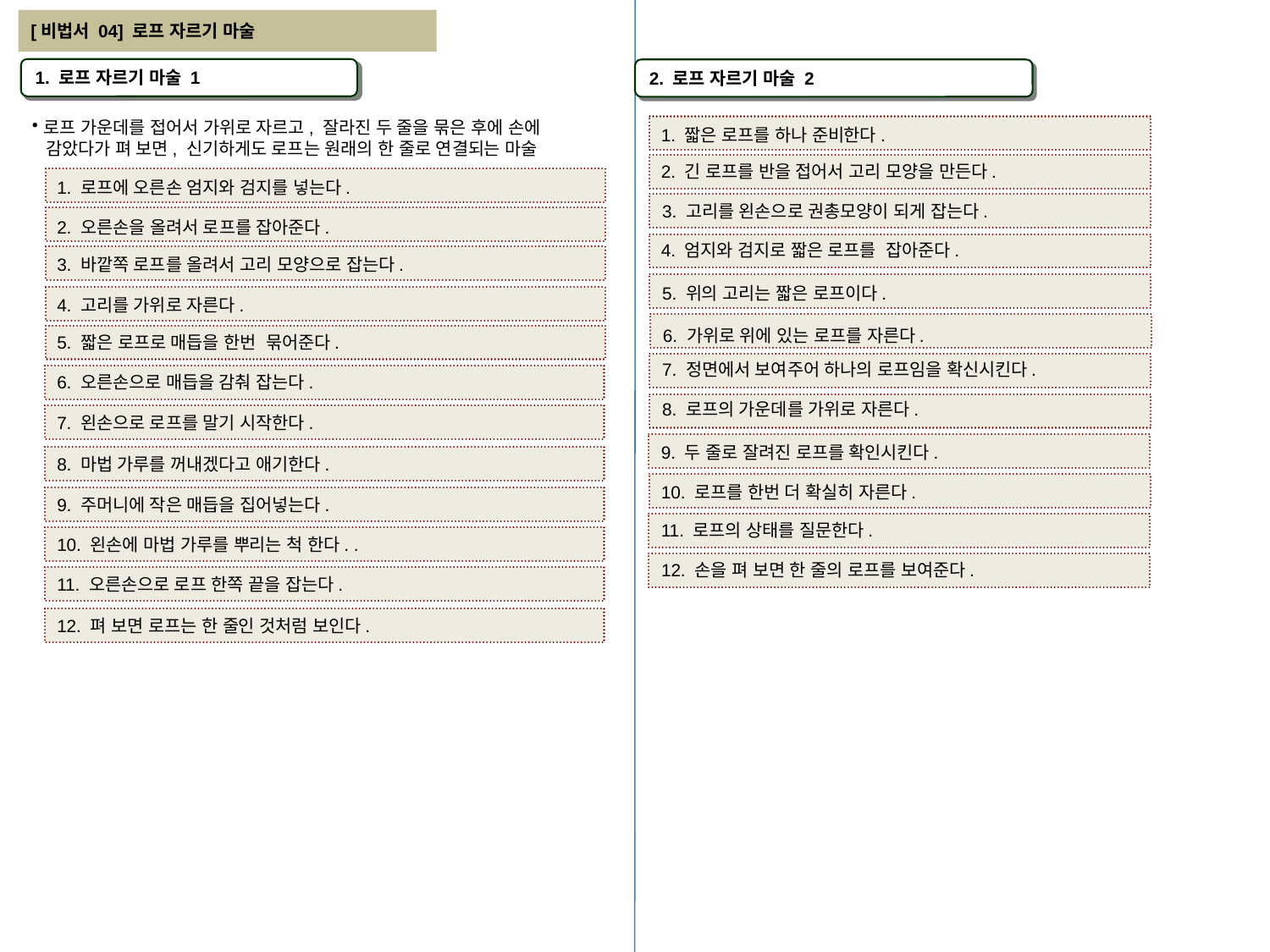

[비법서 04] 로프 자르기 마술
1. 로프 자르기 마술 1
2. 로프 자르기 마술 2
로프 가운데를 접어서 가위로 자르고, 잘라진 두 줄을 묶은 후에 손에
  감았다가 펴 보면, 신기하게도 로프는 원래의 한 줄로 연결되는 마술

1. 짧은 로프를 하나 준비한다.
2. 긴 로프를 반을 접어서 고리 모양을 만든다.

1. 로프에 오른손 엄지와 검지를 넣는다.
3. 고리를 왼손으로 권총모양이 되게 잡는다.

2. 오른손을 올려서 로프를 잡아준다.
4. 엄지와 검지로 짧은 로프를  잡아준다.

3. 바깥쪽 로프를 올려서 고리 모양으로 잡는다.

5. 위의 고리는 짧은 로프이다.

4. 고리를 가위로 자른다.

6. 가위로 위에 있는 로프를 자른다.
5. 짧은 로프로 매듭을 한번  묶어준다.

7. 정면에서 보여주어 하나의 로프임을 확신시킨다.

6. 오른손으로 매듭을 감춰 잡는다.

8. 로프의 가운데를 가위로 자른다.

7. 왼손으로 로프를 말기 시작한다.

9. 두 줄로 잘려진 로프를 확인시킨다.
8. 마법 가루를 꺼내겠다고 애기한다.

10. 로프를 한번 더 확실히 자른다.
9. 주머니에 작은 매듭을 집어넣는다.
11. 로프의 상태를 질문한다.

10. 왼손에 마법 가루를 뿌리는 척 한다. .
12. 손을 펴 보면 한 줄의 로프를 보여준다.

11. 오른손으로 로프 한쪽 끝을 잡는다.
* 각 항목을 클릭해 보세요.
12. 펴 보면 로프는 한 줄인 것처럼 보인다.